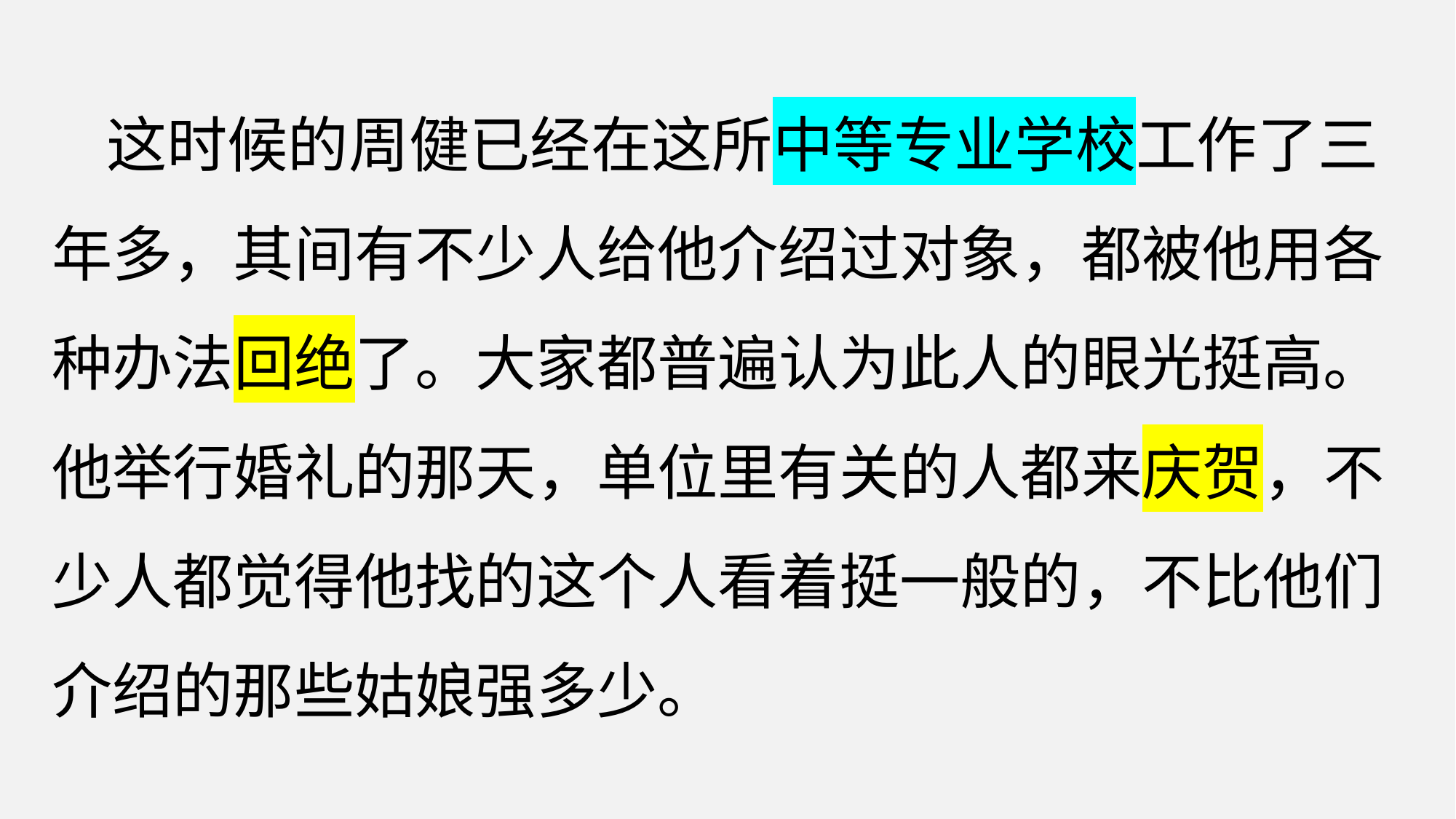

这时候的周健已经在这所中等专业学校工作了三年多，其间有不少人给他介绍过对象，都被他用各种办法回绝了。大家都普遍认为此人的眼光挺高。他举行婚礼的那天，单位里有关的人都来庆贺，不少人都觉得他找的这个人看着挺一般的，不比他们介绍的那些姑娘强多少。